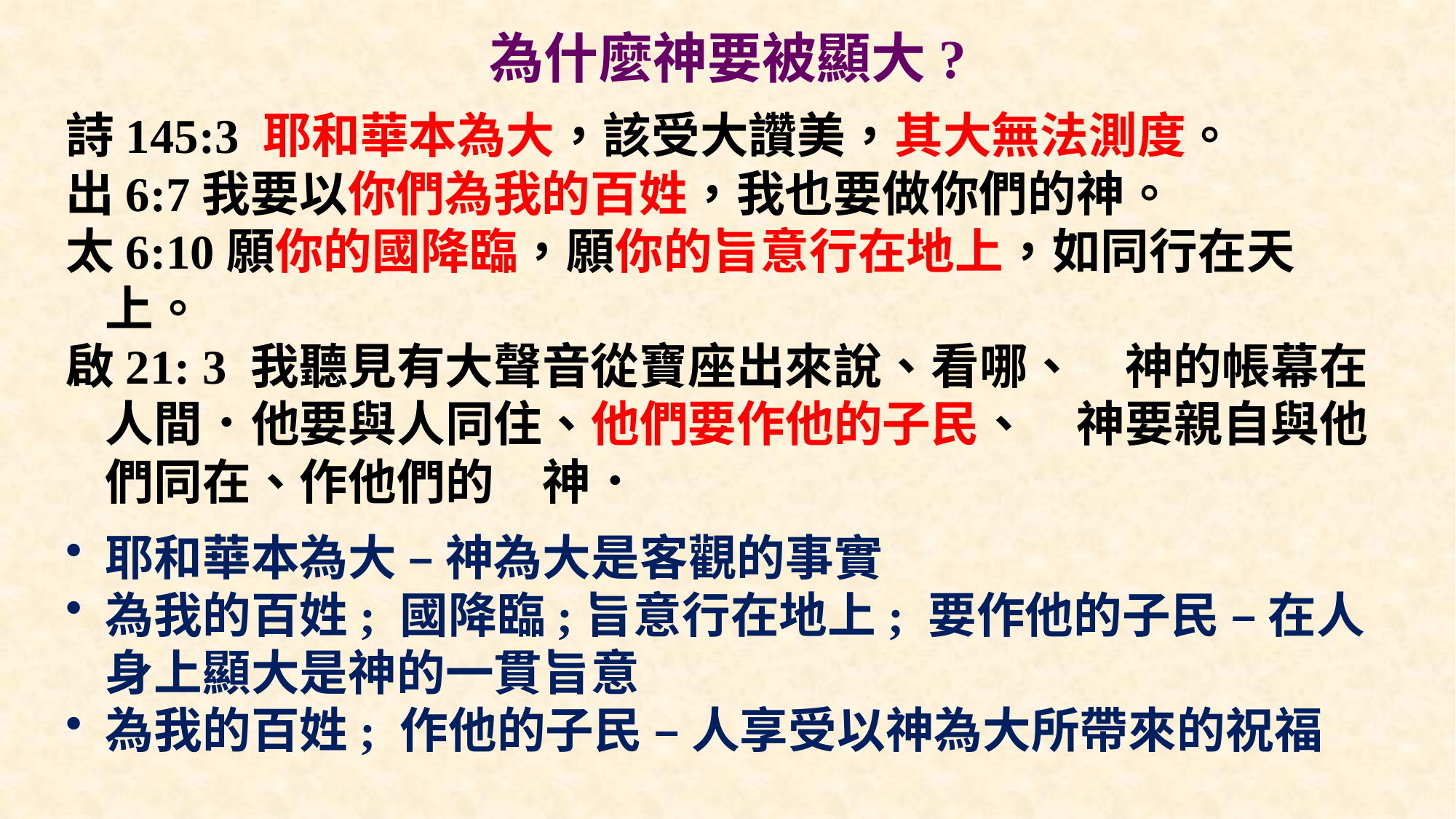

# 為什麼神要被顯大?
詩145:3 耶和華本為大，該受大讚美，其大無法測度。
出6:7我要以你們為我的百姓，我也要做你們的神。
太6:10願你的國降臨，願你的旨意行在地上，如同行在天上。
啟21: 3 我聽見有大聲音從寶座出來說、看哪、　神的帳幕在人間．他要與人同住、他們要作他的子民、　神要親自與他們同在、作他們的　神．
耶和華本為大 – 神為大是客觀的事實
為我的百姓; 國降臨;旨意行在地上; 要作他的子民 – 在人身上顯大是神的一貫旨意
為我的百姓; 作他的子民 – 人享受以神為大所帶來的祝福